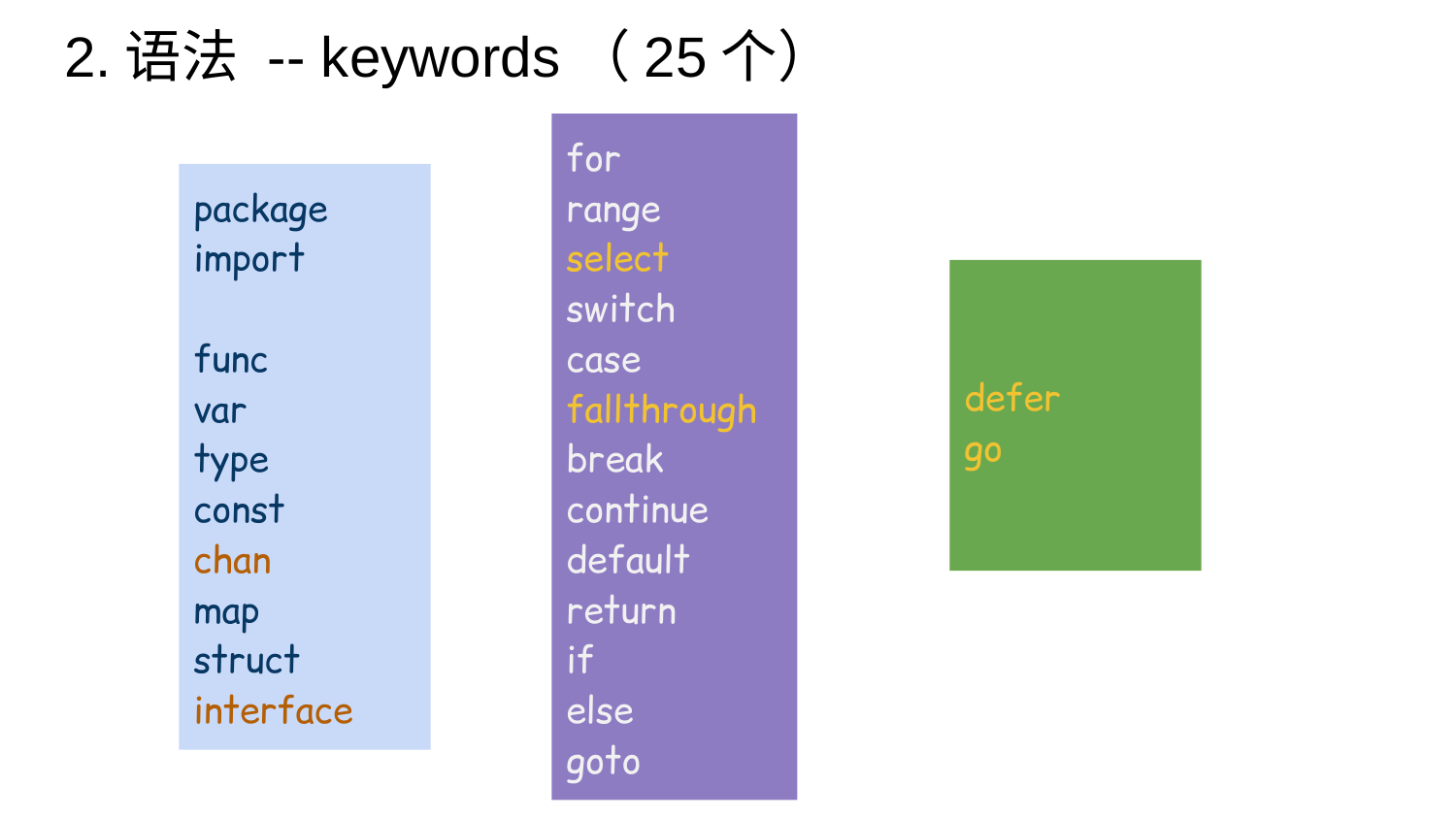

# 2.语法 -- keywords（25个）
for
range
select
switch
case
fallthrough
break
continue
default
return
if
else
goto

package
import

func
var
type
const
chan
map
struct
interface

defer
go